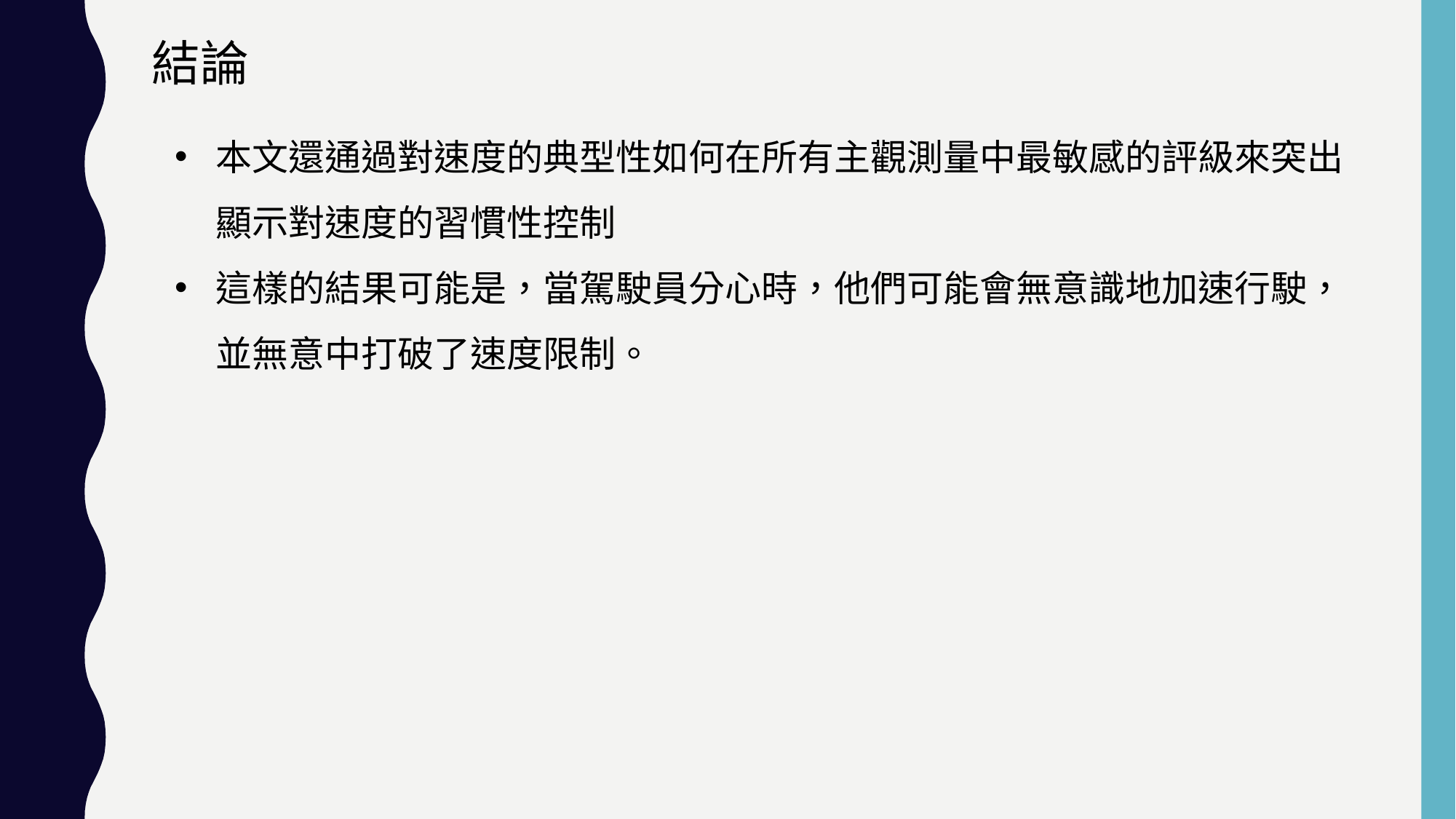

結論
本文還通過對速度的典型性如何在所有主觀測量中最敏感的評級來突出顯示對速度的習慣性控制
這樣的結果可能是，當駕駛員分心時，他們可能會無意識地加速行駛，並無意中打破了速度限制。